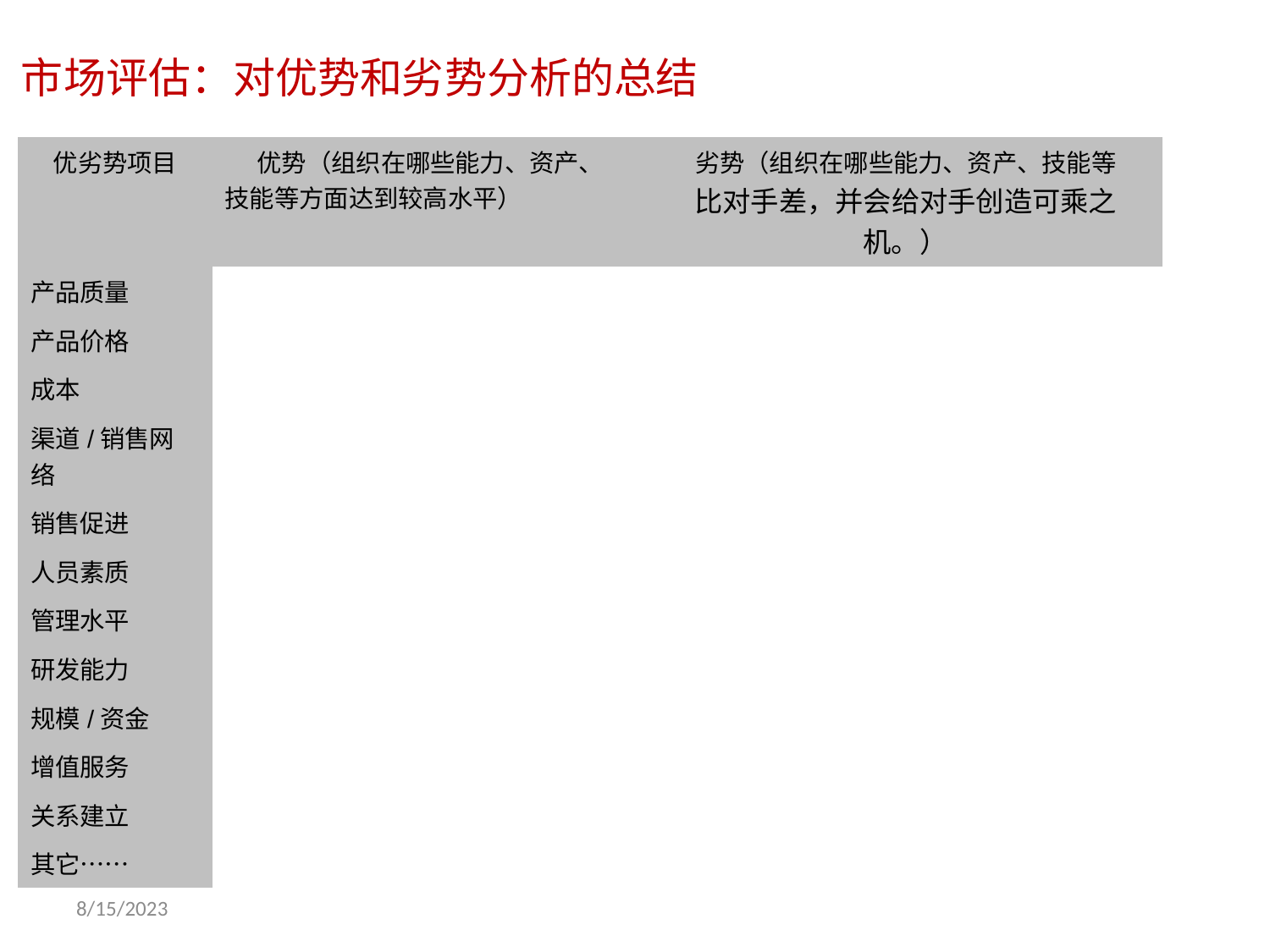

市场评估：对优势和劣势分析的总结
| 优劣势项目 | 优势（组织在哪些能力、资产、 技能等方面达到较高水平） | 劣势（组织在哪些能力、资产、技能等 比对手差，并会给对手创造可乘之机。） |
| --- | --- | --- |
| 产品质量 |  |  |
| 产品价格 |  |  |
| 成本 |  |  |
| 渠道/销售网 络 |  |  |
| 销售促进 |  |  |
| 人员素质 |  |  |
| 管理水平 |  |  |
| 研发能力 |  |  |
| 规模/资金 |  |  |
| 增值服务 |  |  |
| 关系建立 |  |  |
| 其它…… |  |  |

8/15/2023